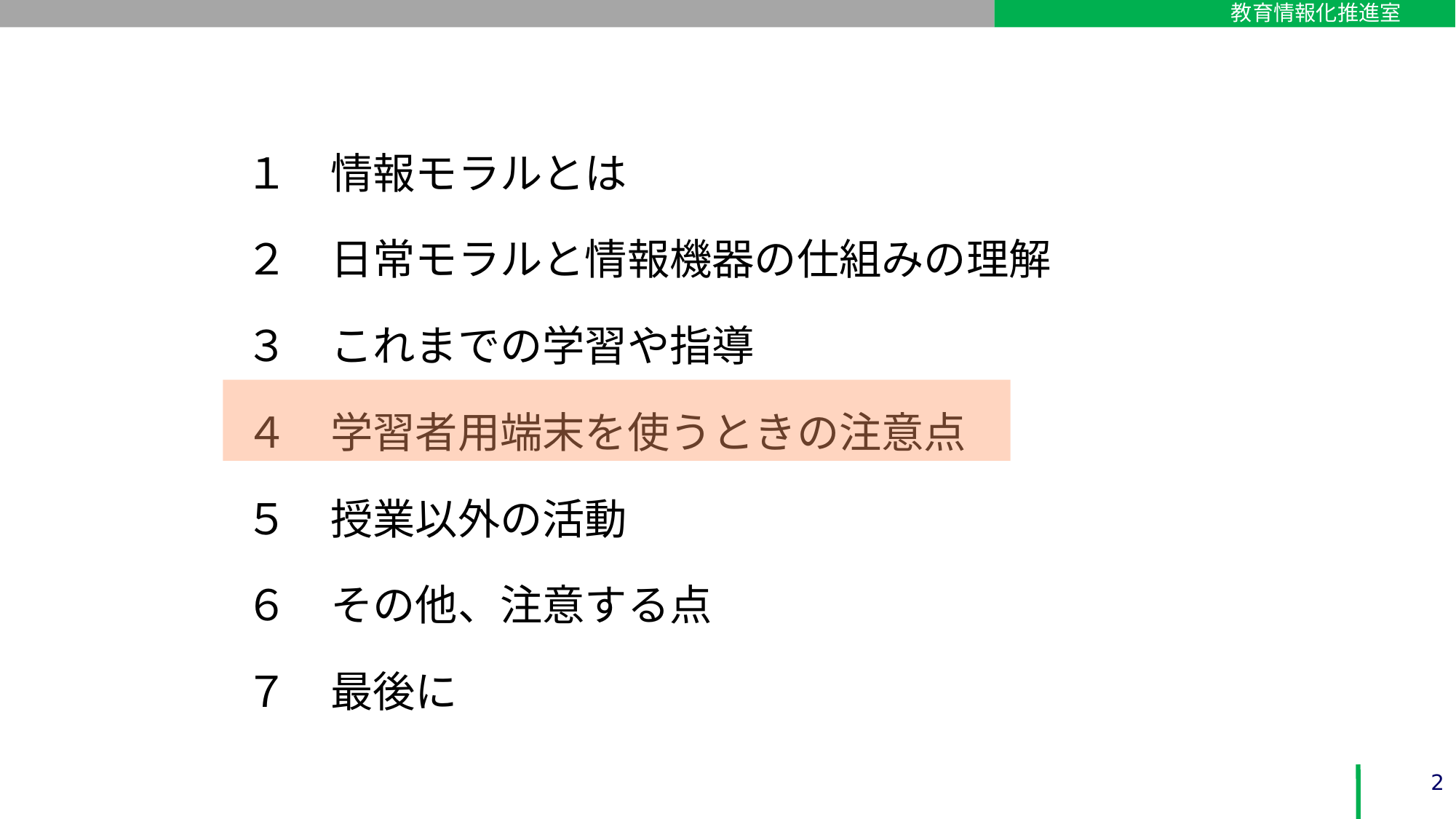

# １　情報モラルとは ２　日常モラルと情報機器の仕組みの理解 ３　これまでの学習や指導 ４　学習者用端末を使うときの注意点 ５　授業以外の活動 ６　その他、注意する点 ７　最後に

2